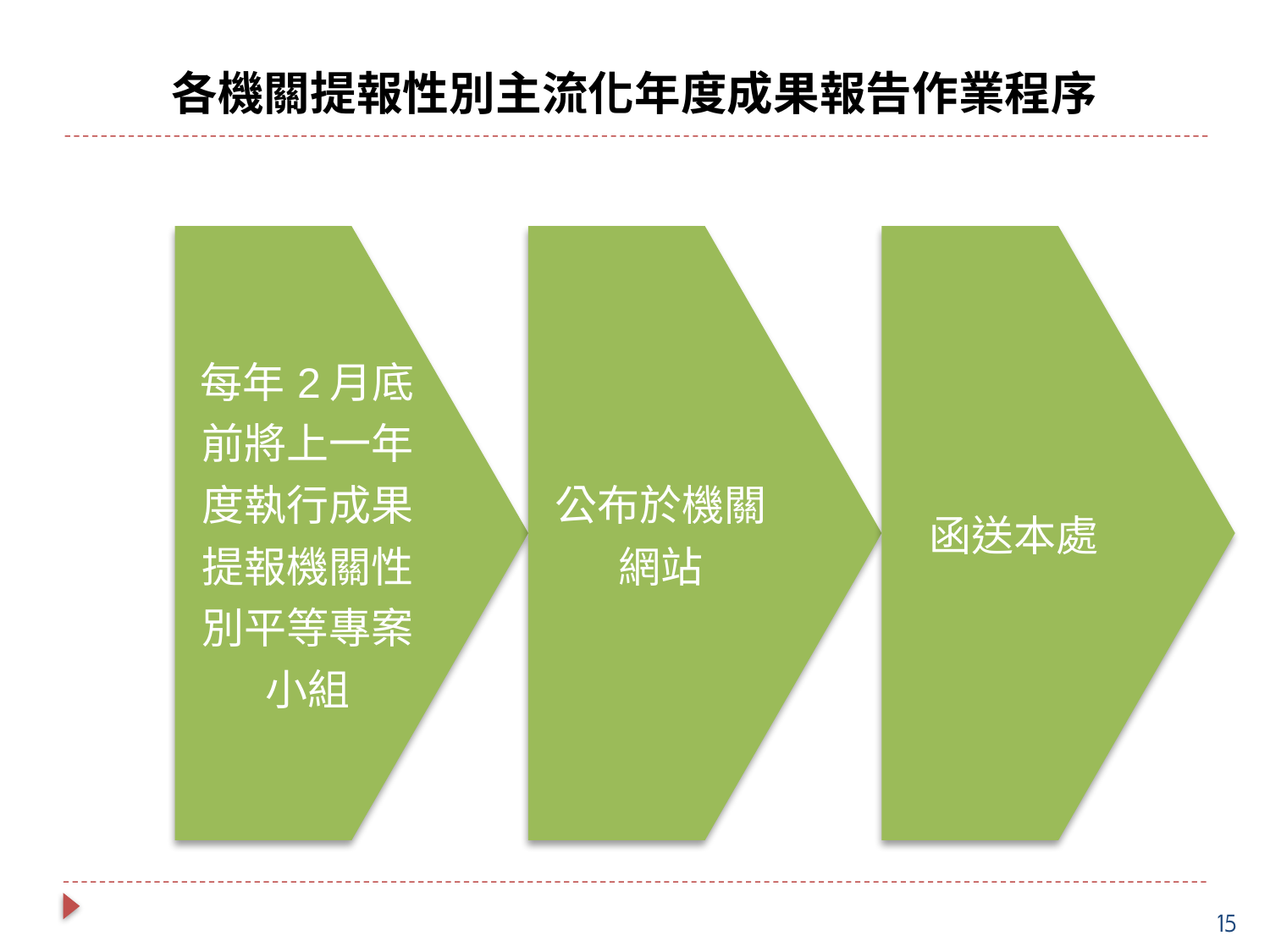

# 各機關提報性別主流化年度成果報告作業程序
每年2月底前將上一年度執行成果提報機關性別平等專案小組
函送本處
公布於機關網站
15